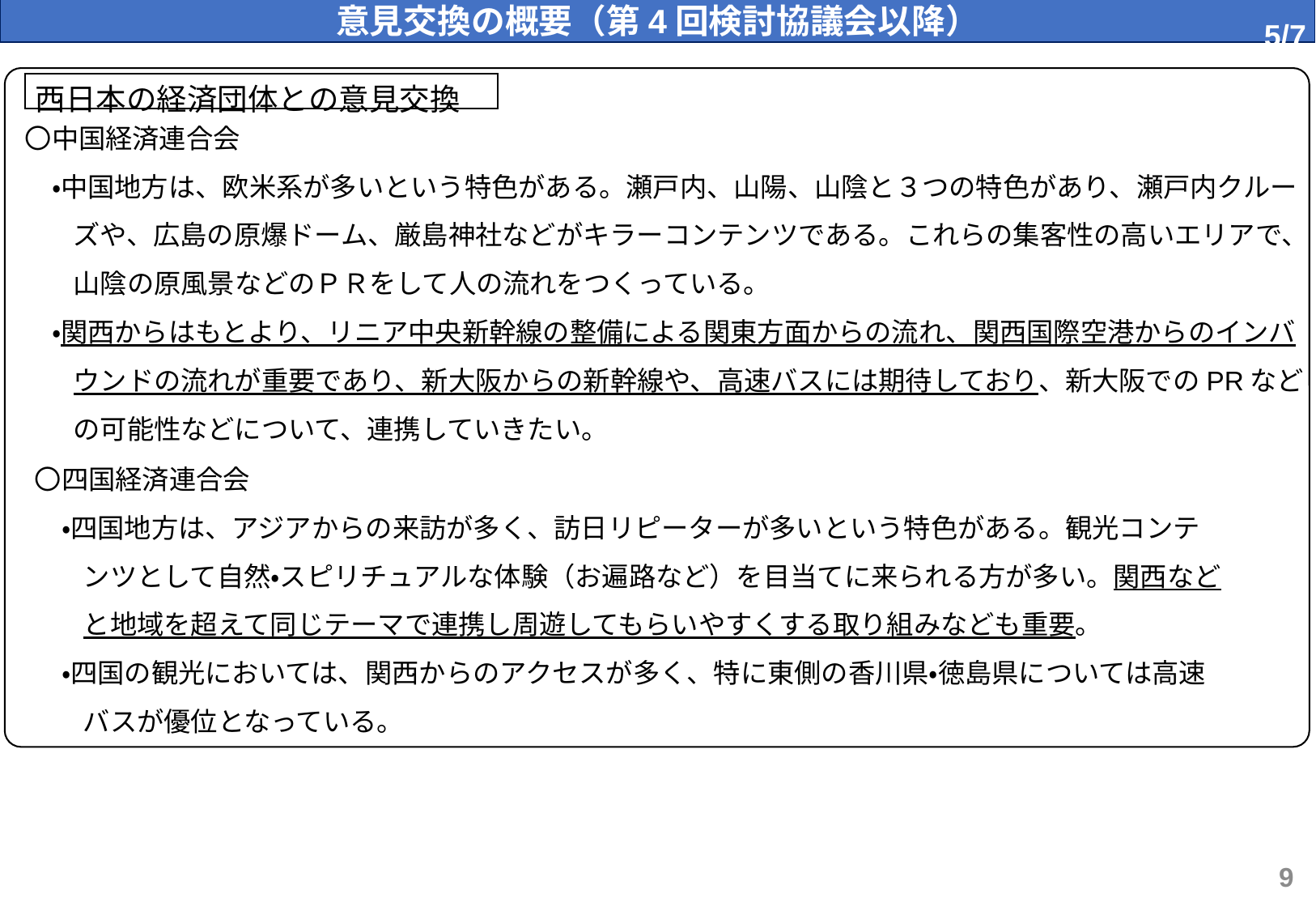

意見交換の概要（第4回検討協議会以降）
5/7
西日本の経済団体との意見交換

〇中国経済連合会
　・中国地方は、欧米系が多いという特色がある。瀬戸内、山陽、山陰と３つの特色があり、瀬戸内クルーズや、広島の原爆ドーム、厳島神社などがキラーコンテンツである。これらの集客性の高いエリアで、山陰の原風景などのＰＲをして人の流れをつくっている。
　・関西からはもとより、リニア中央新幹線の整備による関東方面からの流れ、関西国際空港からのインバウンドの流れが重要であり、新大阪からの新幹線や、高速バスには期待しており、新大阪でのPRなどの可能性などについて、連携していきたい。
〇四国経済連合会
　・四国地方は、アジアからの来訪が多く、訪日リピーターが多いという特色がある。観光コンテンツとして自然・スピリチュアルな体験（お遍路など）を目当てに来られる方が多い。関西などと地域を超えて同じテーマで連携し周遊してもらいやすくする取り組みなども重要。
　・四国の観光においては、関西からのアクセスが多く、特に東側の香川県・徳島県については高速バスが優位となっている。
9